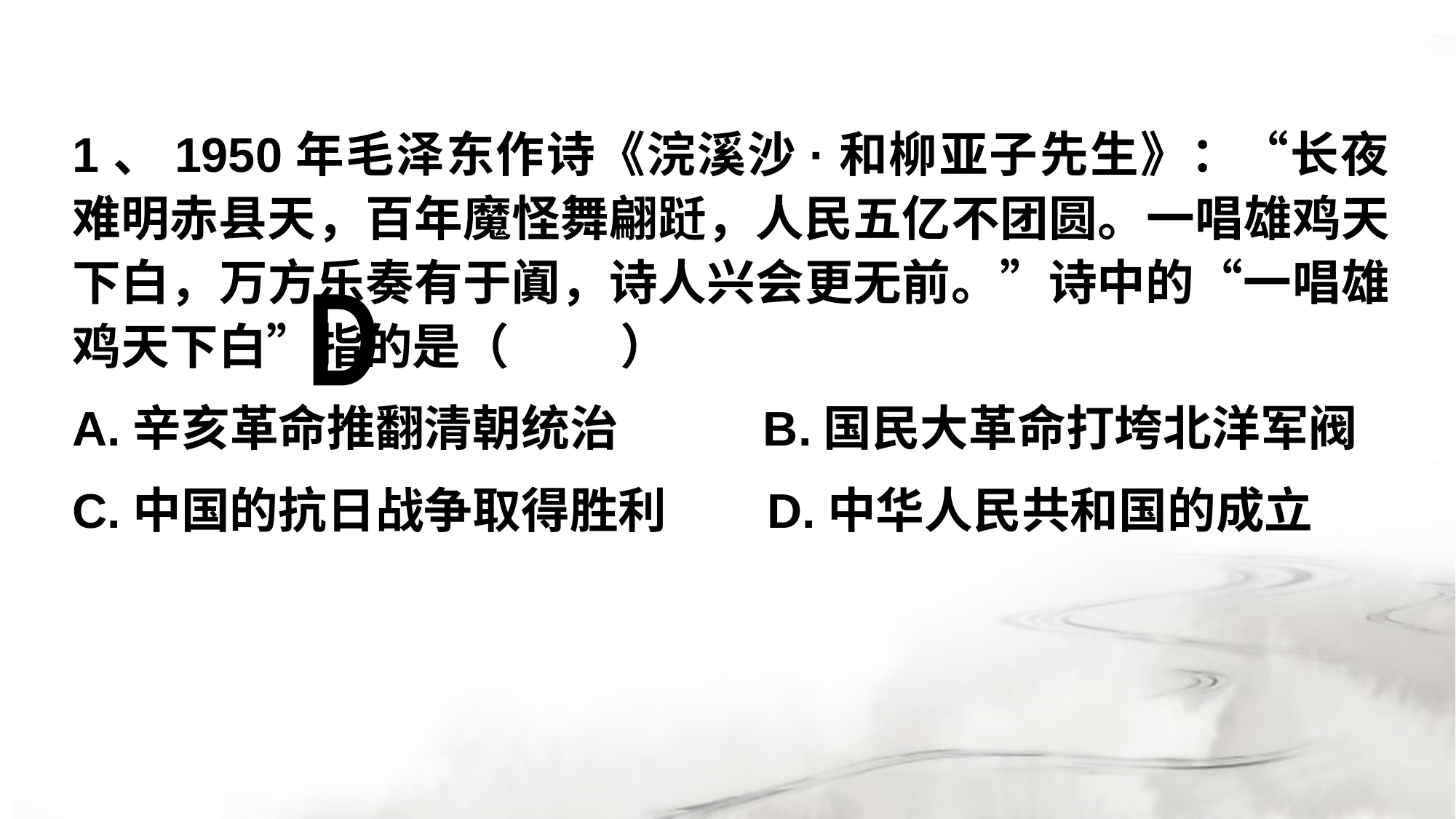

#
1、1950年毛泽东作诗《浣溪沙·和柳亚子先生》：“长夜难明赤县天，百年魔怪舞翩跹，人民五亿不团圆。一唱雄鸡天下白，万方乐奏有于阗，诗人兴会更无前。”诗中的“一唱雄鸡天下白”指的是（          ）
A.辛亥革命推翻清朝统治            B.国民大革命打垮北洋军阀
C.中国的抗日战争取得胜利        D.中华人民共和国的成立

D